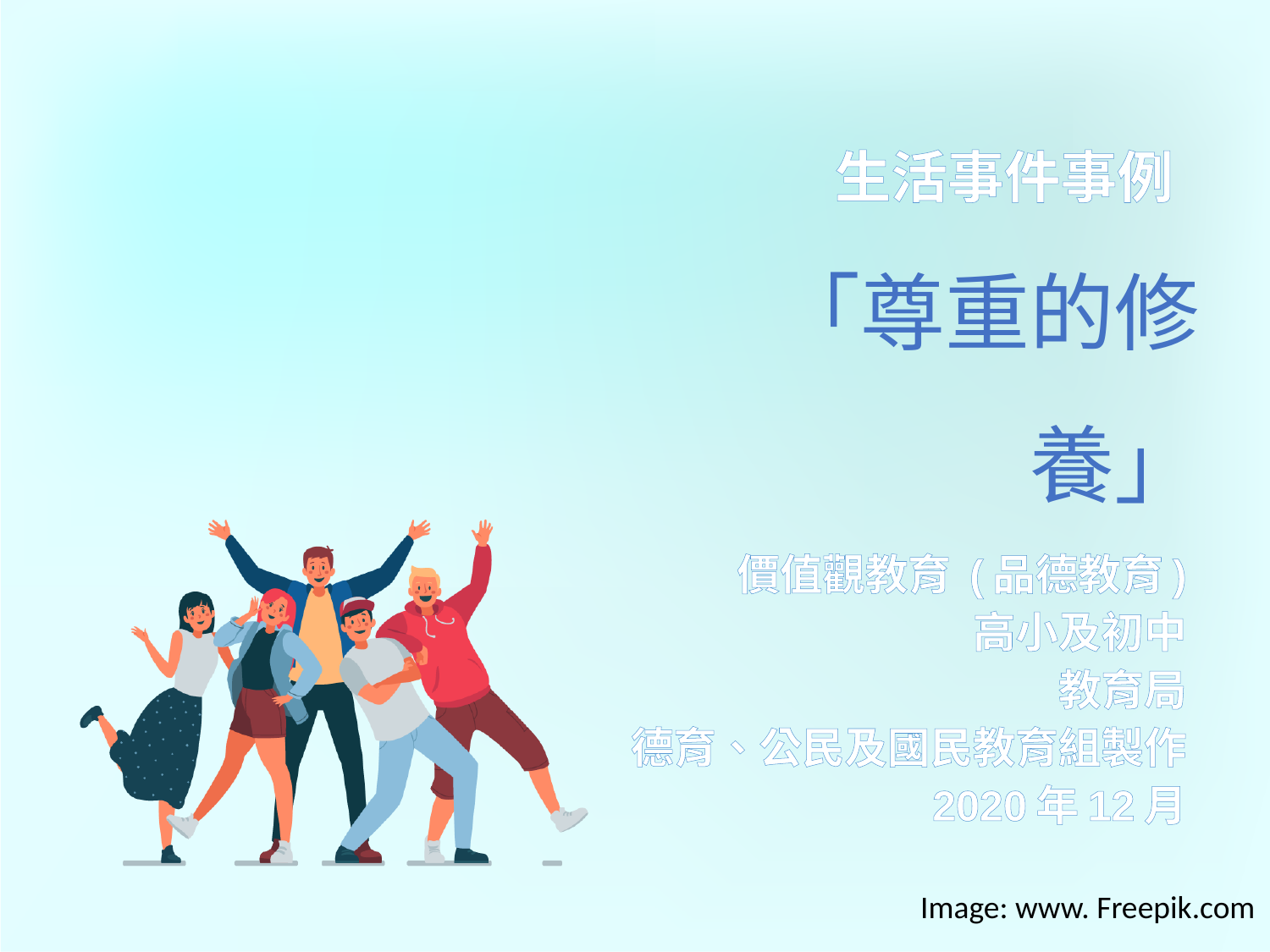

# 生活事件事例 「尊重的修養」
價值觀教育 (品德教育)
高小及初中
教育局
德育、公民及國民教育組製作
2020年12月

Image: www. Freepik.com